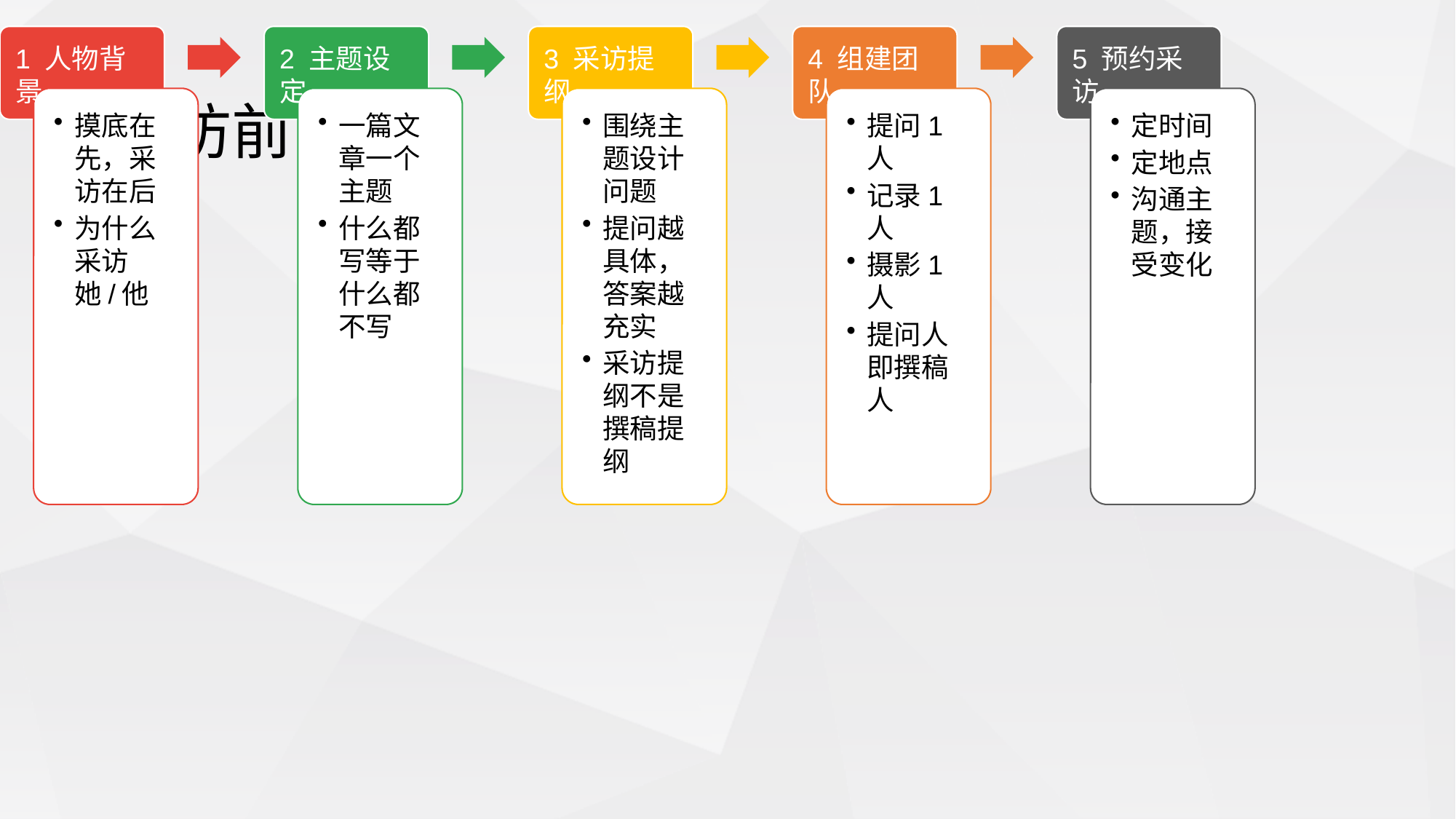

# 采访前
摸底在先，采访在后
为什么采访她/他
一篇文章一个主题
什么都写等于什么都不写
围绕主题设计问题
提问越具体，答案越充实
采访提纲不是撰稿提纲
提问1人
记录1人
摄影1人
提问人即撰稿人

定时间
定地点
沟通主题，接受变化
1 人物背景

2 主题设定

3 采访提纲

4 组建团队

5 预约采访